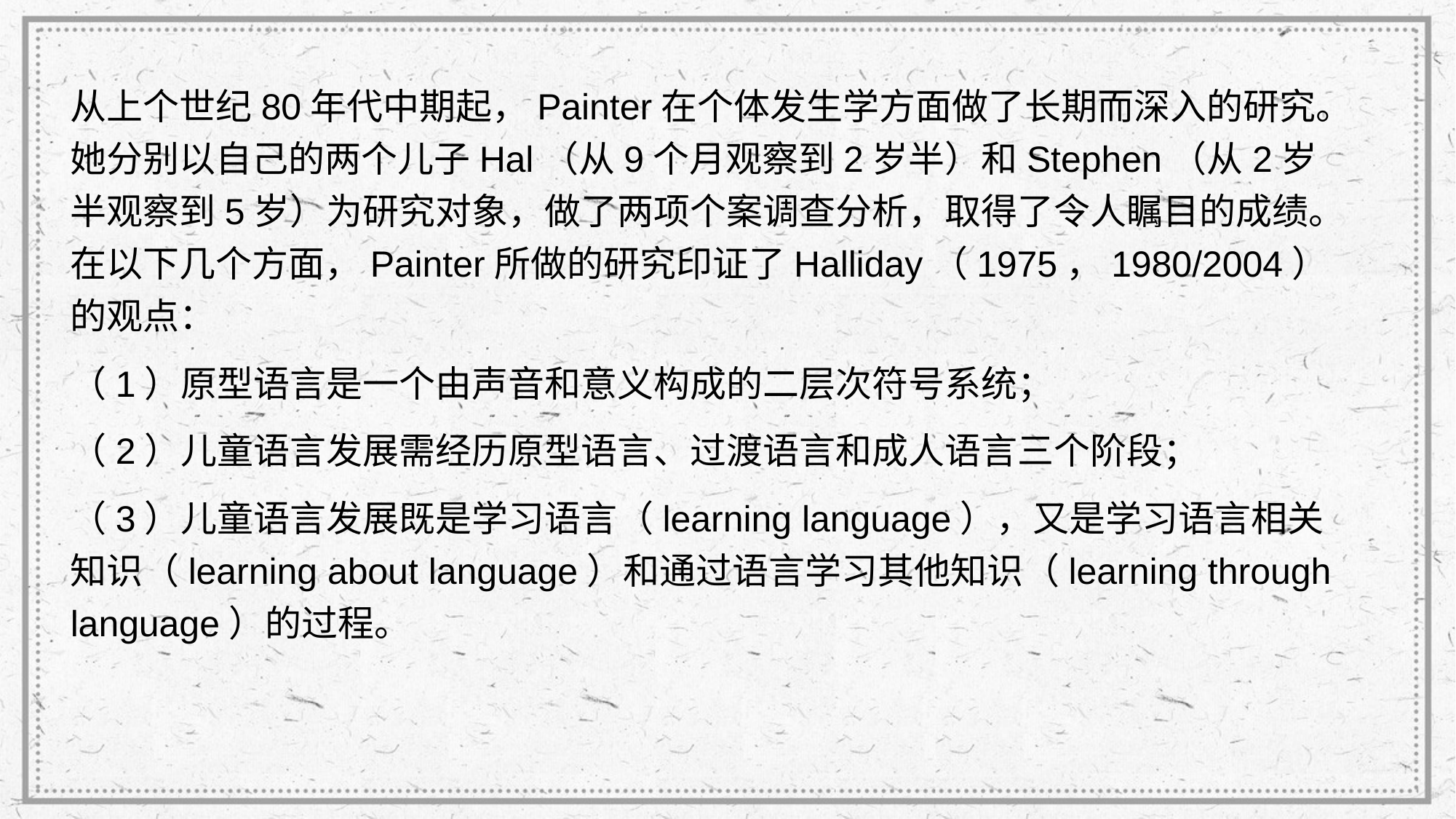

从上个世纪80年代中期起，Painter在个体发生学方面做了长期而深入的研究。她分别以自己的两个儿子Hal（从9个月观察到2岁半）和Stephen（从2岁半观察到5岁）为研究对象，做了两项个案调查分析，取得了令人瞩目的成绩。在以下几个方面，Painter所做的研究印证了Halliday（1975，1980/2004）的观点：
（1）原型语言是一个由声音和意义构成的二层次符号系统；
（2）儿童语言发展需经历原型语言、过渡语言和成人语言三个阶段；
（3）儿童语言发展既是学习语言（learning language），又是学习语言相关知识（learning about language）和通过语言学习其他知识（learning through language）的过程。